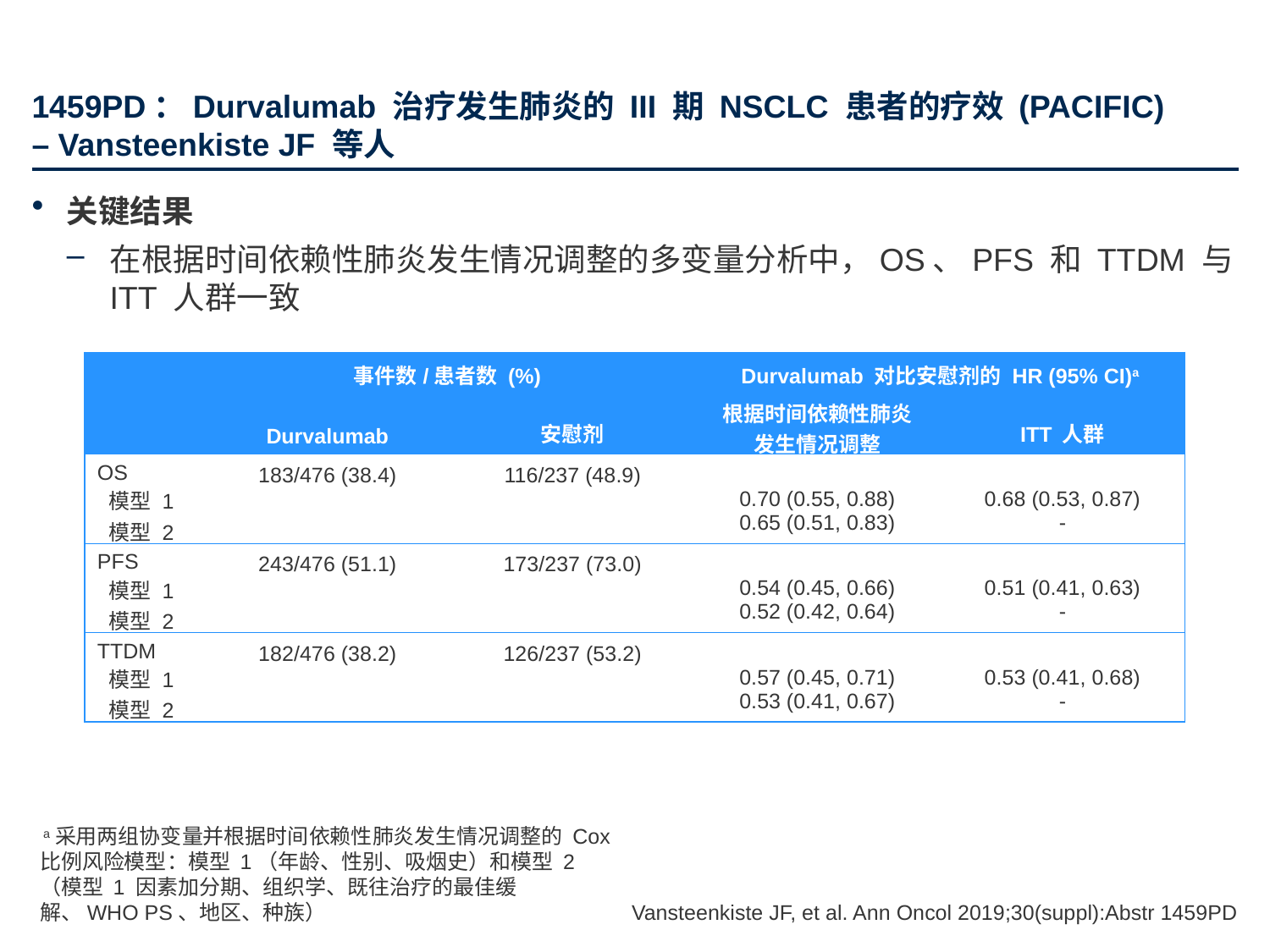

# 1459PD：Durvalumab 治疗发生肺炎的 III 期 NSCLC 患者的疗效 (PACIFIC) – Vansteenkiste JF 等人
关键结果
在根据时间依赖性肺炎发生情况调整的多变量分析中，OS、PFS 和 TTDM 与 ITT 人群一致
|  | 事件数/患者数 (%) |  | Durvalumab 对比安慰剂的 HR (95% CI)a |  |
| --- | --- | --- | --- | --- |
|  | Durvalumab | 安慰剂 | 根据时间依赖性肺炎 发生情况调整 | ITT 人群 |
| OS 模型 1 模型 2 | 183/476 (38.4) | 116/237 (48.9) | 0.70 (0.55, 0.88) 0.65 (0.51, 0.83) | 0.68 (0.53, 0.87) - |
| PFS 模型 1 模型 2 | 243/476 (51.1) | 173/237 (73.0) | 0.54 (0.45, 0.66) 0.52 (0.42, 0.64) | 0.51 (0.41, 0.63) - |
| TTDM 模型 1 模型 2 | 182/476 (38.2) | 126/237 (53.2) | 0.57 (0.45, 0.71) 0.53 (0.41, 0.67) | 0.53 (0.41, 0.68) - |
 a采用两组协变量并根据时间依赖性肺炎发生情况调整的 Cox 比例风险模型：模型 1（年龄、性别、吸烟史）和模型 2（模型 1 因素加分期、组织学、既往治疗的最佳缓解、WHO PS、地区、种族）
Vansteenkiste JF, et al. Ann Oncol 2019;30(suppl):Abstr 1459PD